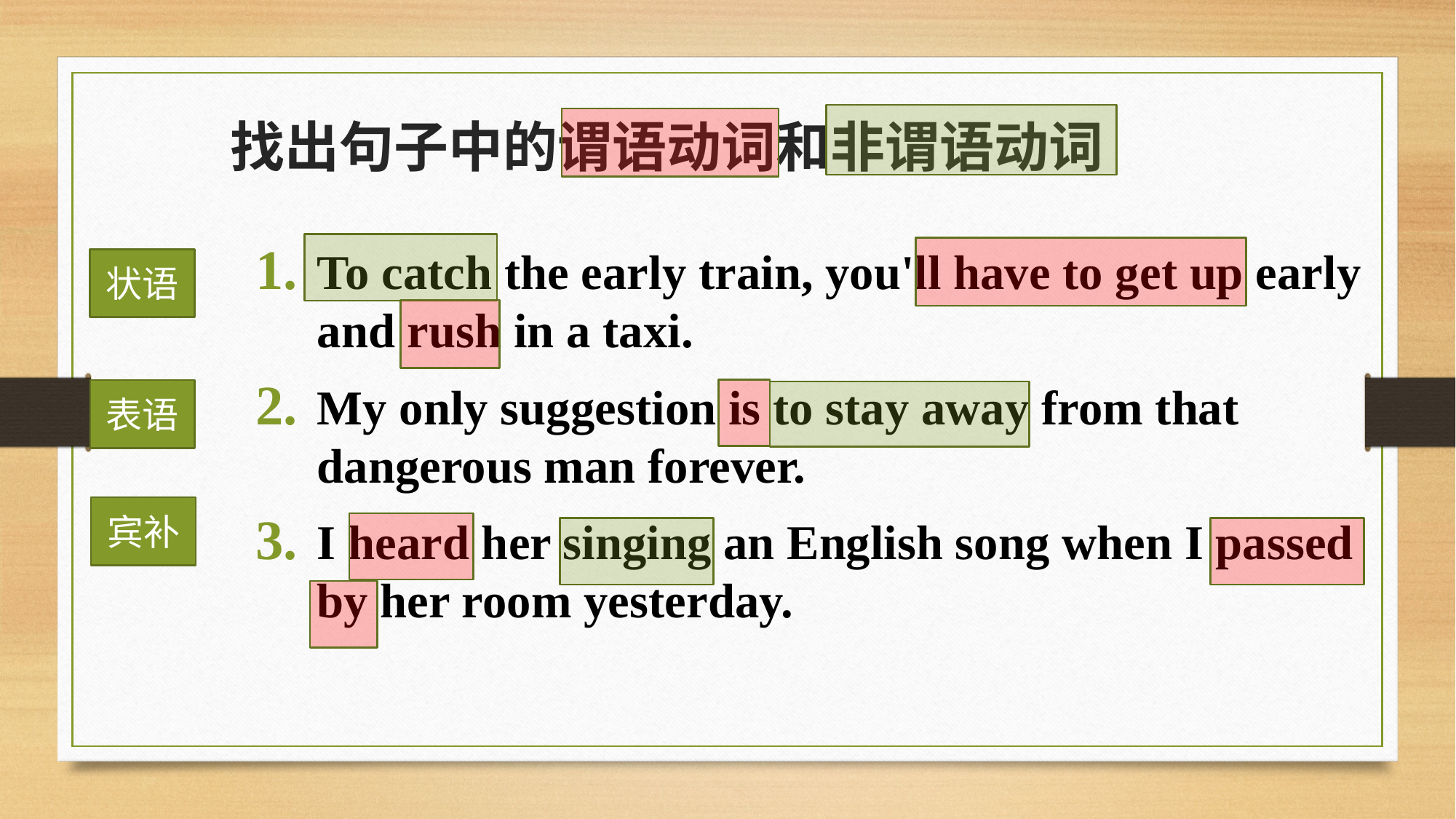

找出句子中的谓语动词和非谓语动词

To catch the early train, you'll have to get up early and rush in a taxi.
My only suggestion is to stay away from that dangerous man forever.
I heard her singing an English song when I passed by her room yesterday.

状语

表语

宾补